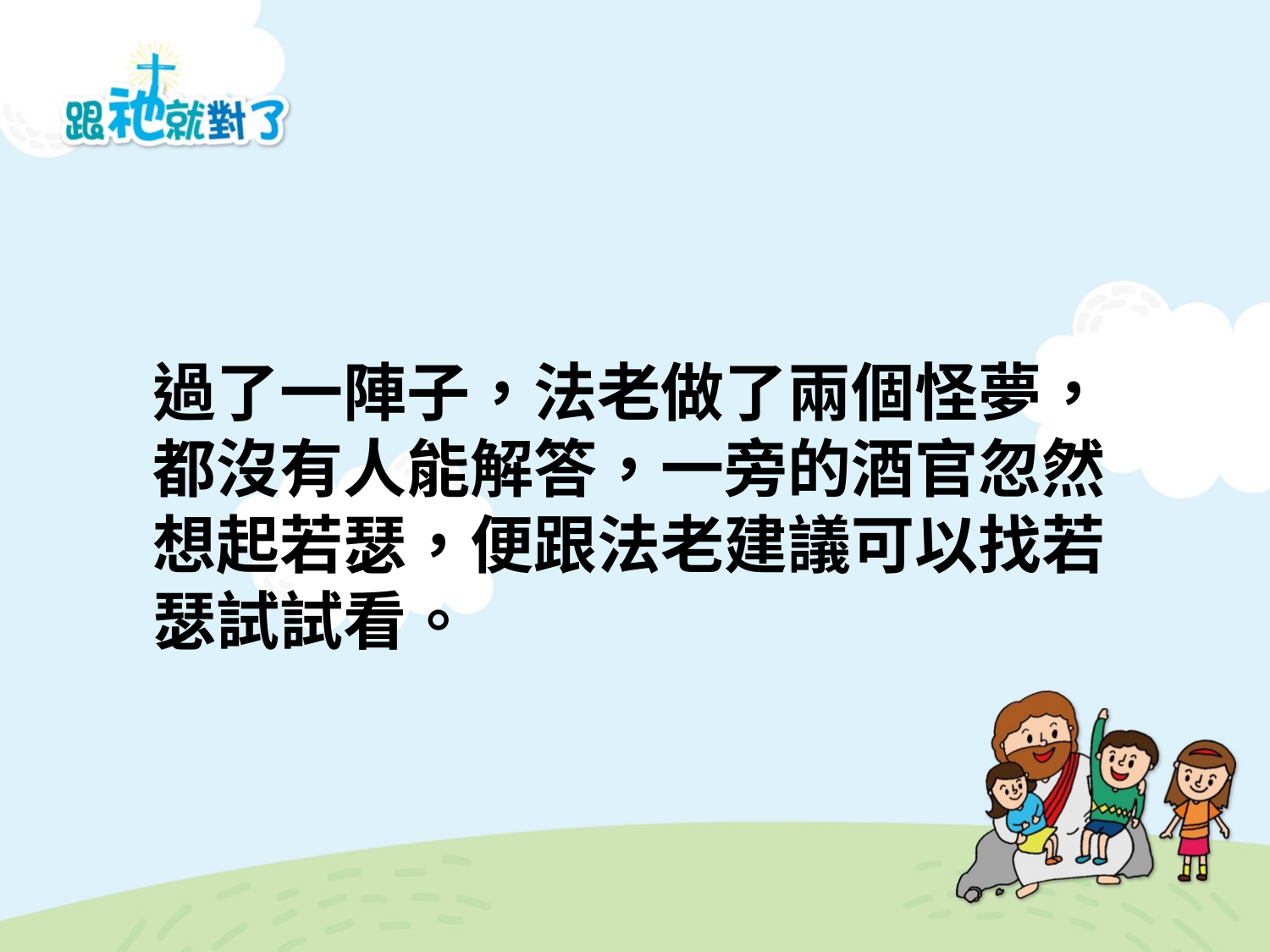

過了一陣子，法老做了兩個怪夢，都沒有人能解答，一旁的酒官忽然想起若瑟，便跟法老建議可以找若瑟試試看。